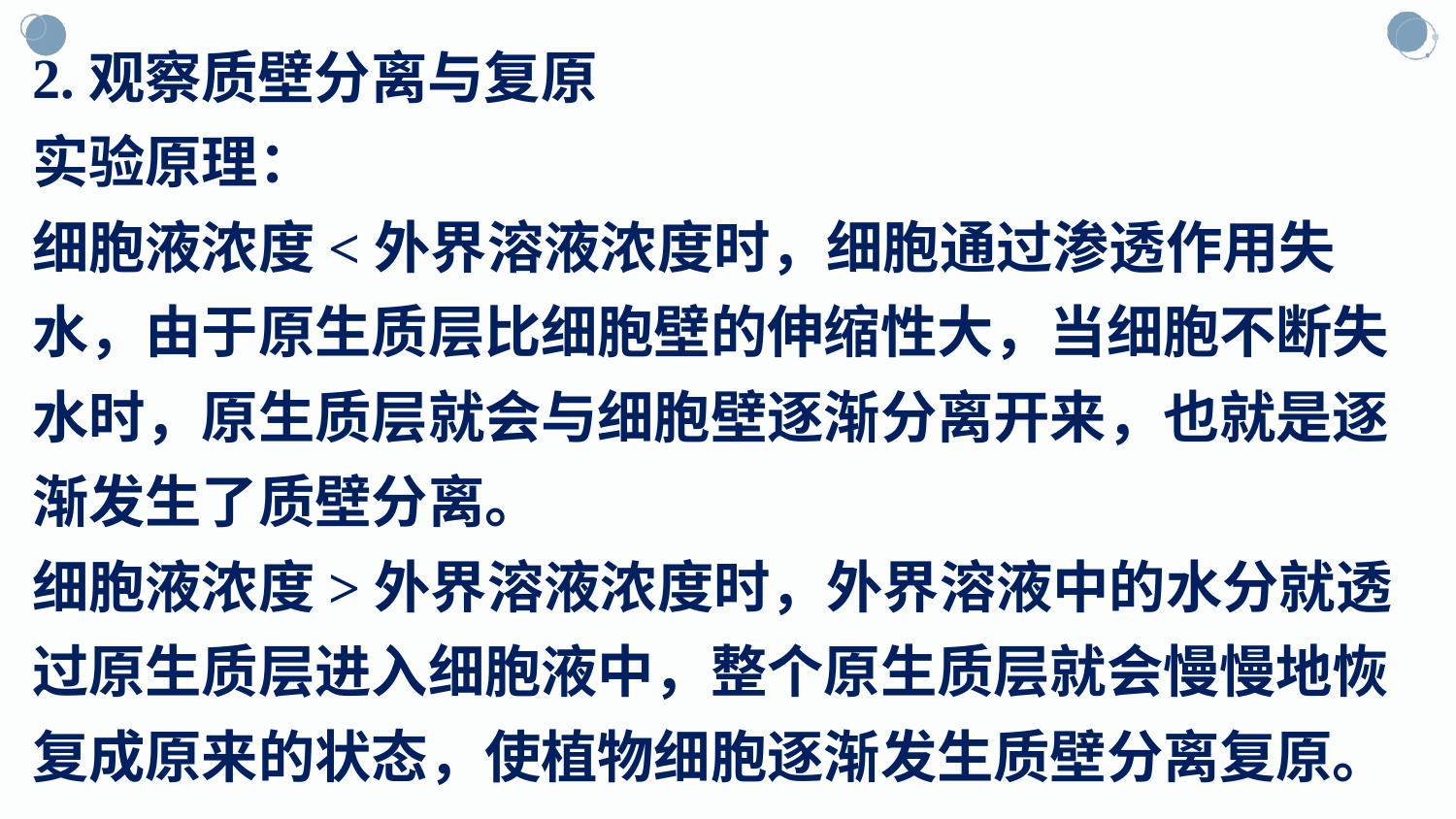

2.观察质壁分离与复原
实验原理：
细胞液浓度<外界溶液浓度时，细胞通过渗透作用失水，由于原生质层比细胞壁的伸缩性大，当细胞不断失水时，原生质层就会与细胞壁逐渐分离开来，也就是逐渐发生了质壁分离。
细胞液浓度>外界溶液浓度时，外界溶液中的水分就透过原生质层进入细胞液中，整个原生质层就会慢慢地恢复成原来的状态，使植物细胞逐渐发生质壁分离复原。